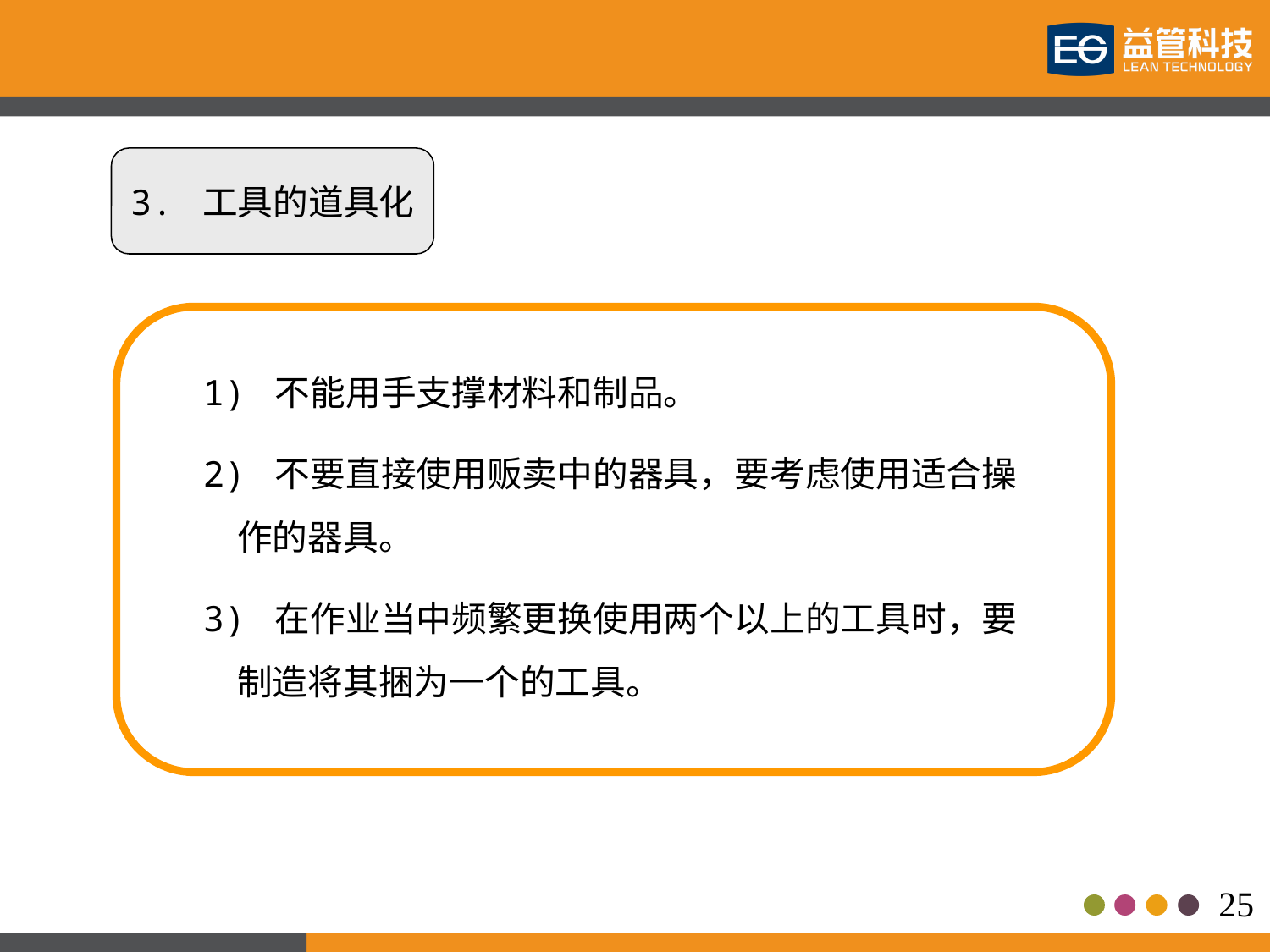

3. 工具的道具化

      1) 不能用手支撑材料和制品。
      2) 不要直接使用贩卖中的器具，要考虑使用适合操作的器具。
      3) 在作业当中频繁更换使用两个以上的工具时，要制造将其捆为一个的工具。